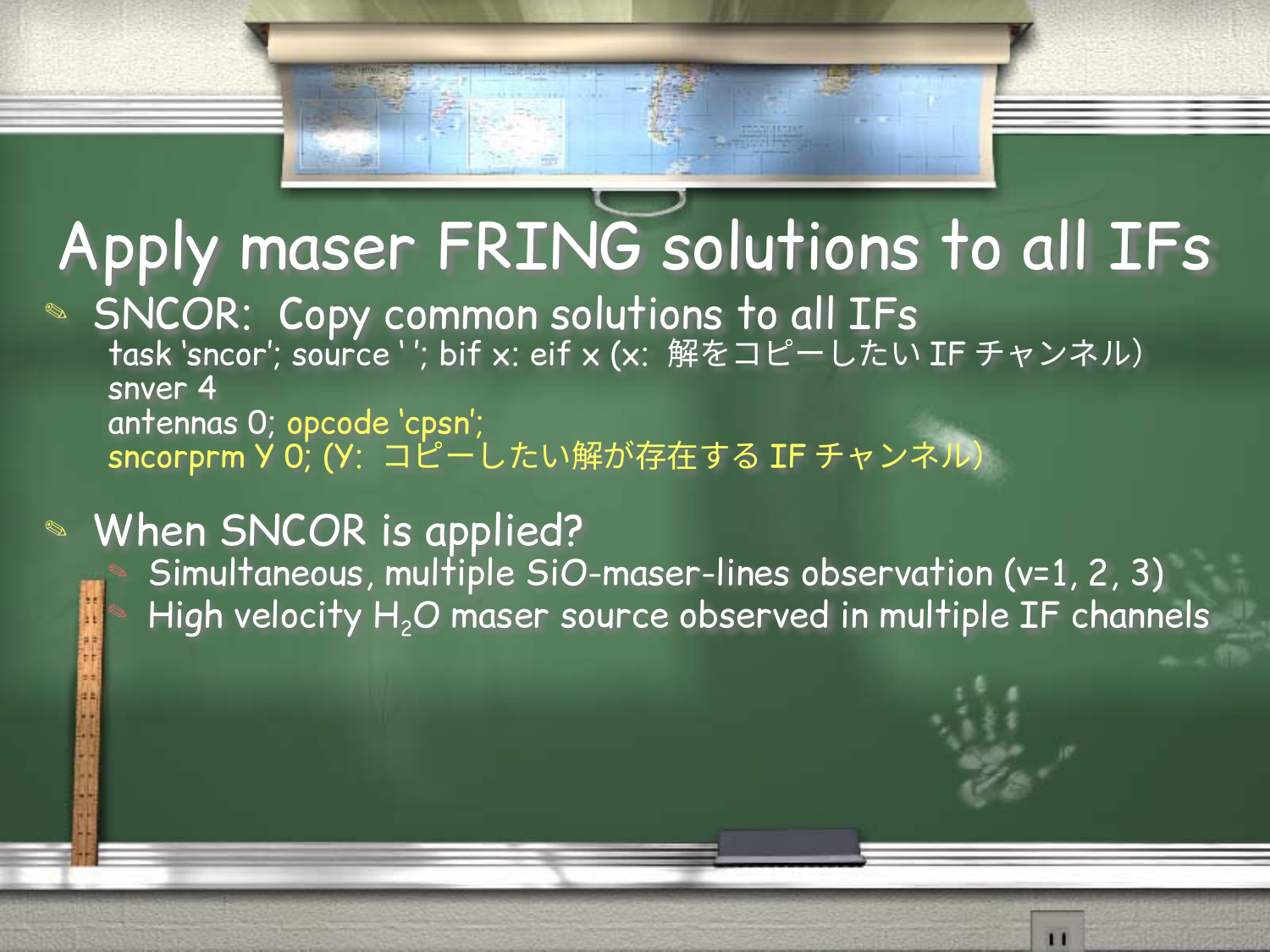

# Apply maser FRING solutions to all IFs
SNCOR:  Copy common solutions to all IFs
task ‘sncor’; source ‘ ’; bif x: eif x (x: 解をコピーしたいIFチャンネル）
snver 4
antennas 0; opcode ‘cpsn’;
sncorprm Y 0; (Y: コピーしたい解が存在するIFチャンネル）

When SNCOR is applied?
Simultaneous, multiple SiO-maser-lines observation (v=1, 2, 3)
High velocity H2O maser source observed in multiple IF channels